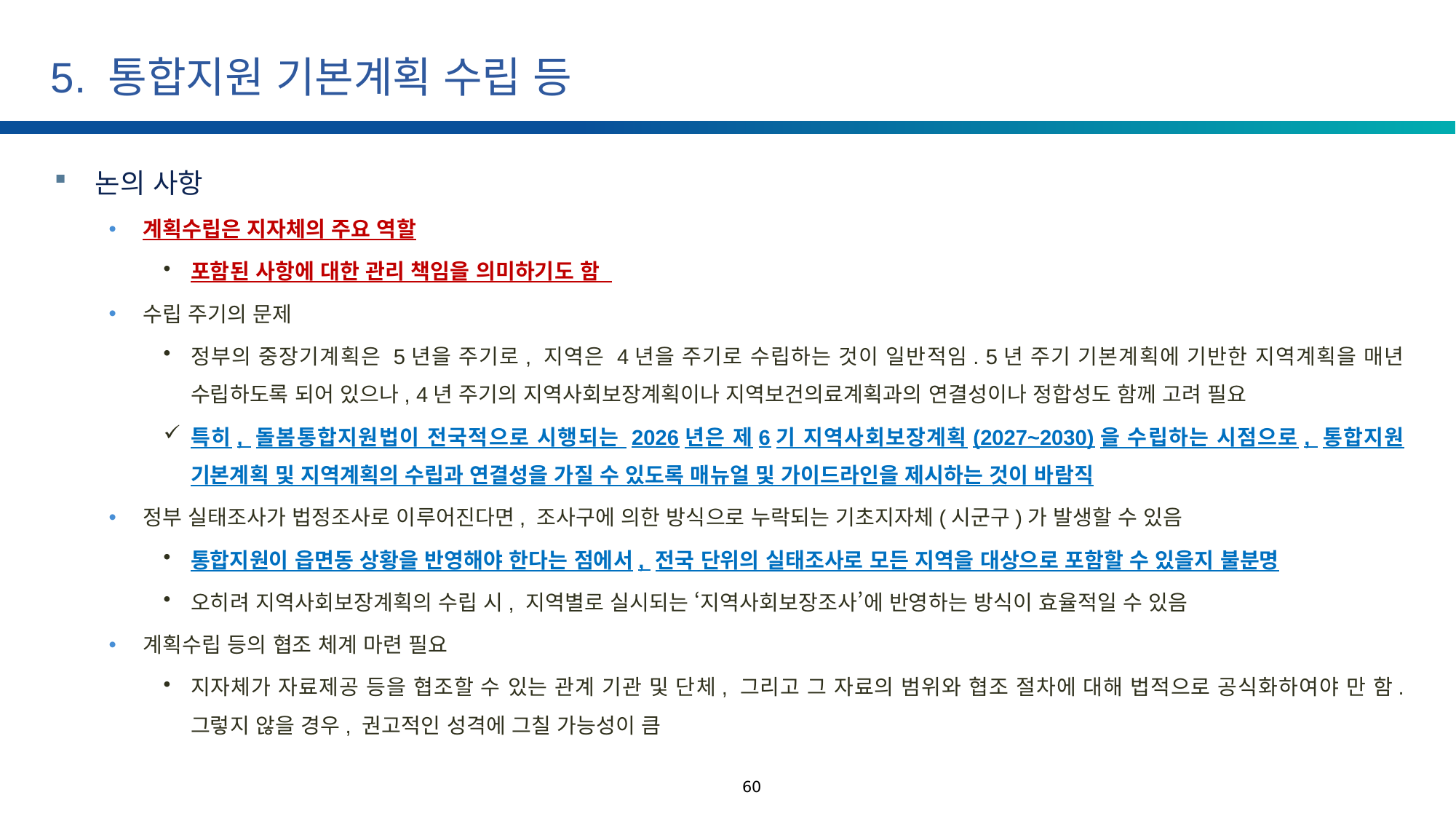

# 5. 통합지원 기본계획 수립 등
논의 사항
계획수립은 지자체의 주요 역할
포함된 사항에 대한 관리 책임을 의미하기도 함
수립 주기의 문제
정부의 중장기계획은 5년을 주기로, 지역은 4년을 주기로 수립하는 것이 일반적임. 5년 주기 기본계획에 기반한 지역계획을 매년 수립하도록 되어 있으나, 4년 주기의 지역사회보장계획이나 지역보건의료계획과의 연결성이나 정합성도 함께 고려 필요
특히, 돌봄통합지원법이 전국적으로 시행되는 2026년은 제6기 지역사회보장계획(2027~2030)을 수립하는 시점으로, 통합지원 기본계획 및 지역계획의 수립과 연결성을 가질 수 있도록 매뉴얼 및 가이드라인을 제시하는 것이 바람직
정부 실태조사가 법정조사로 이루어진다면, 조사구에 의한 방식으로 누락되는 기초지자체(시군구)가 발생할 수 있음
통합지원이 읍면동 상황을 반영해야 한다는 점에서, 전국 단위의 실태조사로 모든 지역을 대상으로 포함할 수 있을지 불분명
오히려 지역사회보장계획의 수립 시, 지역별로 실시되는 ‘지역사회보장조사’에 반영하는 방식이 효율적일 수 있음
계획수립 등의 협조 체계 마련 필요
지자체가 자료제공 등을 협조할 수 있는 관계 기관 및 단체, 그리고 그 자료의 범위와 협조 절차에 대해 법적으로 공식화하여야 만 함. 그렇지 않을 경우, 권고적인 성격에 그칠 가능성이 큼

60